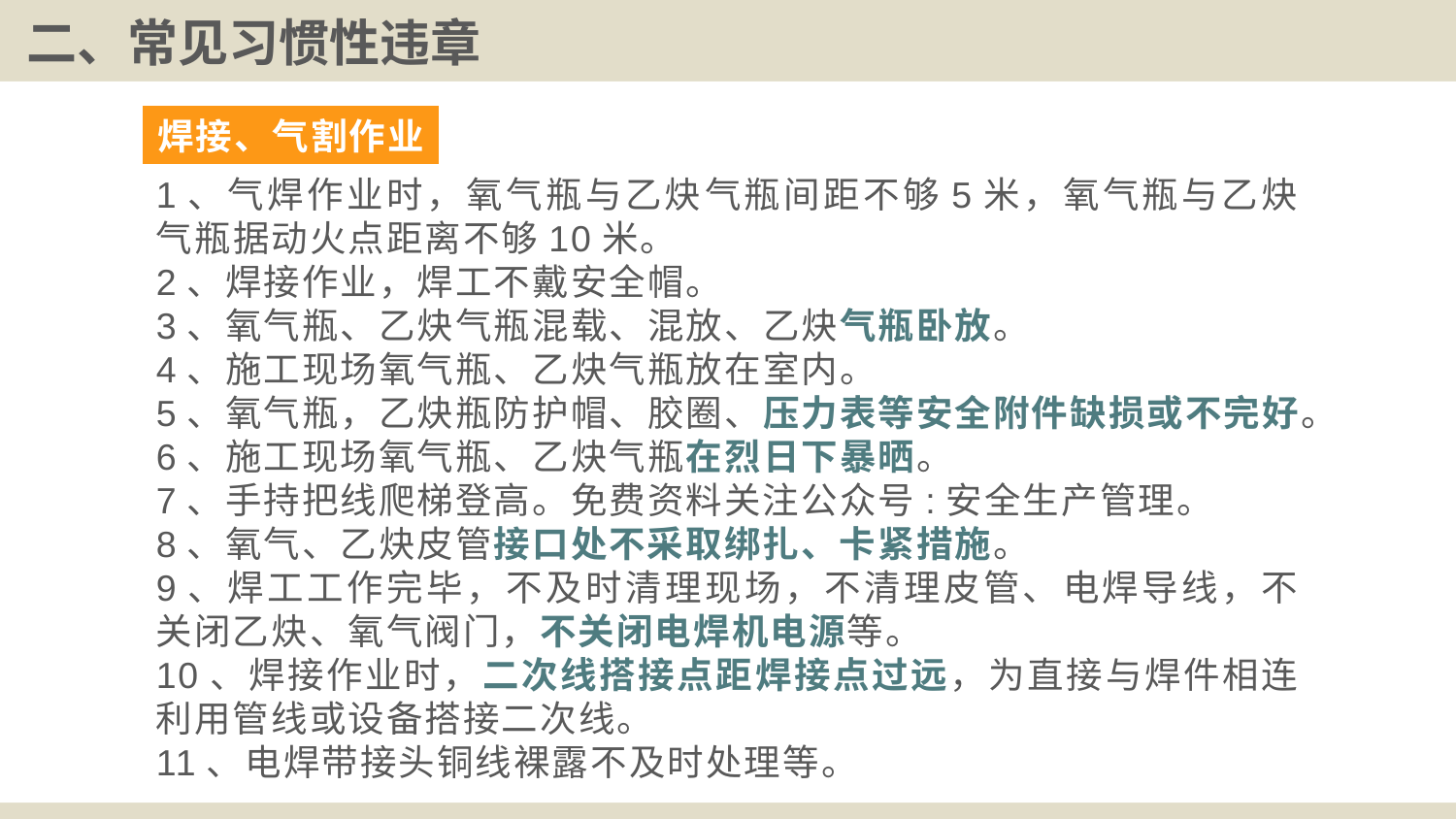

# 二、常见习惯性违章
焊接、气割作业
1、气焊作业时，氧气瓶与乙炔气瓶间距不够5米，氧气瓶与乙炔气瓶据动火点距离不够10米。
2、焊接作业，焊工不戴安全帽。
3、氧气瓶、乙炔气瓶混载、混放、乙炔气瓶卧放。
4、施工现场氧气瓶、乙炔气瓶放在室内。
5、氧气瓶，乙炔瓶防护帽、胶圈、压力表等安全附件缺损或不完好。
6、施工现场氧气瓶、乙炔气瓶在烈日下暴晒。
7、手持把线爬梯登高。免费资料关注公众号:安全生产管理。
8、氧气、乙炔皮管接口处不采取绑扎、卡紧措施。
9、焊工工作完毕，不及时清理现场，不清理皮管、电焊导线，不关闭乙炔、氧气阀门，不关闭电焊机电源等。
10、焊接作业时，二次线搭接点距焊接点过远，为直接与焊件相连利用管线或设备搭接二次线。
11、电焊带接头铜线裸露不及时处理等。